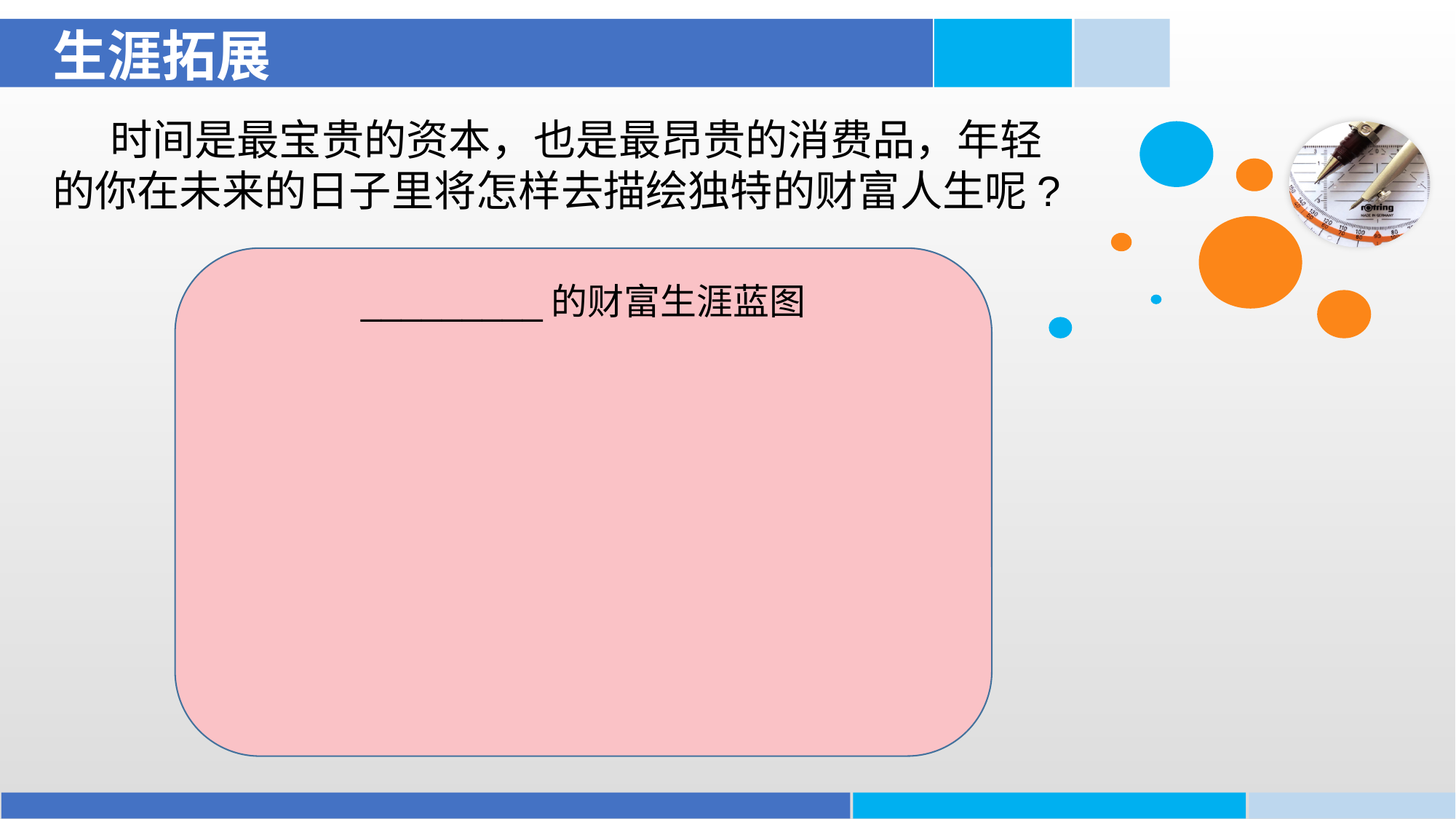

生涯拓展
     时间是最宝贵的资本，也是最昂贵的消费品，年轻的你在未来的日子里将怎样去描绘独特的财富人生呢?
_________的财富生涯蓝图